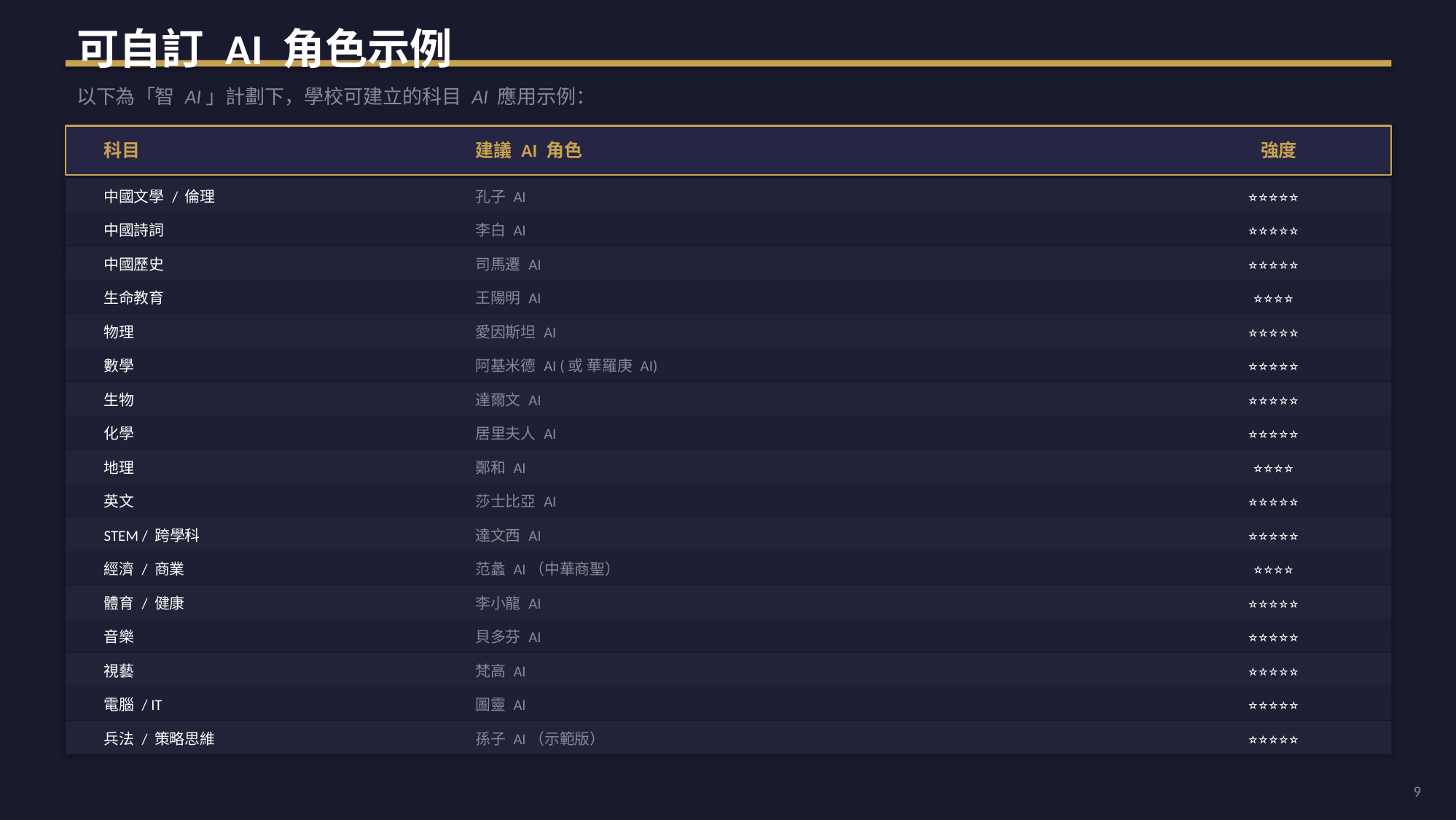

可自訂 AI 角色示例

以下為「智 AI」計劃下，學校可建立的科目 AI 應用示例：

科目
建議 AI 角色
強度

中國文學 / 倫理
孔子 AI
⭐⭐⭐⭐⭐

中國詩詞
李白 AI
⭐⭐⭐⭐⭐

中國歷史
司馬遷 AI
⭐⭐⭐⭐⭐

生命教育
王陽明 AI
⭐⭐⭐⭐

物理
愛因斯坦 AI
⭐⭐⭐⭐⭐

數學
阿基米德 AI (或 華羅庚 AI)
⭐⭐⭐⭐⭐

生物
達爾文 AI
⭐⭐⭐⭐⭐

化學
居里夫人 AI
⭐⭐⭐⭐⭐

地理
鄭和 AI
⭐⭐⭐⭐

英文
莎士比亞 AI
⭐⭐⭐⭐⭐

STEM / 跨學科
達文西 AI
⭐⭐⭐⭐⭐

經濟 / 商業
范蠡 AI（中華商聖）
⭐⭐⭐⭐

體育 / 健康
李小龍 AI
⭐⭐⭐⭐⭐

音樂
貝多芬 AI
⭐⭐⭐⭐⭐

視藝
梵高 AI
⭐⭐⭐⭐⭐

電腦 / IT
圖靈 AI
⭐⭐⭐⭐⭐

兵法 / 策略思維
孫子 AI（示範版）
⭐⭐⭐⭐⭐
9